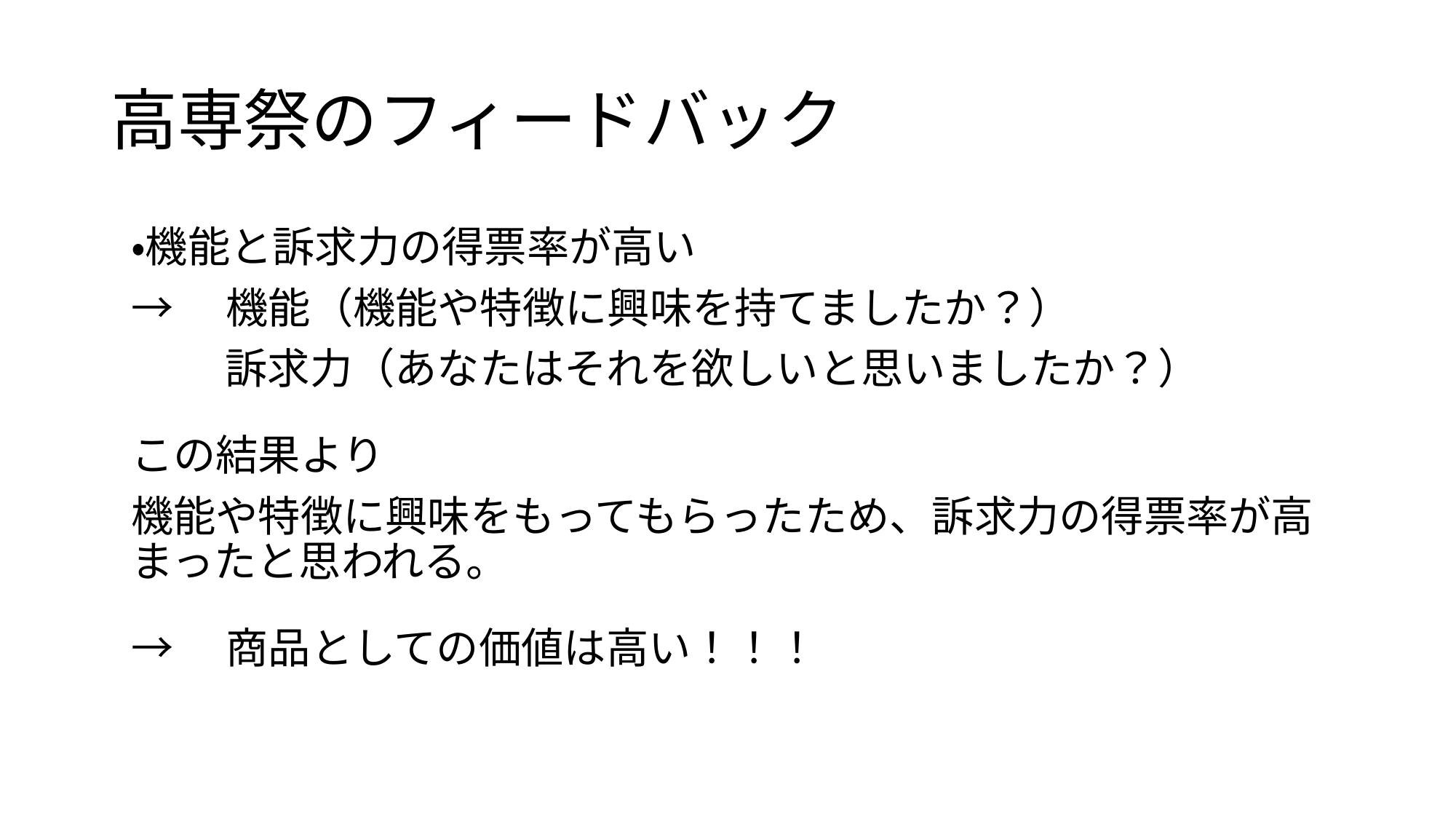

# 高専祭のフィードバック
・機能と訴求力の得票率が高い
→　機能（機能や特徴に興味を持てましたか？）
　　 訴求力（あなたはそれを欲しいと思いましたか？）

この結果より
機能や特徴に興味をもってもらったため、訴求力の得票率が高まったと思われる。

→　商品としての価値は高い！！！